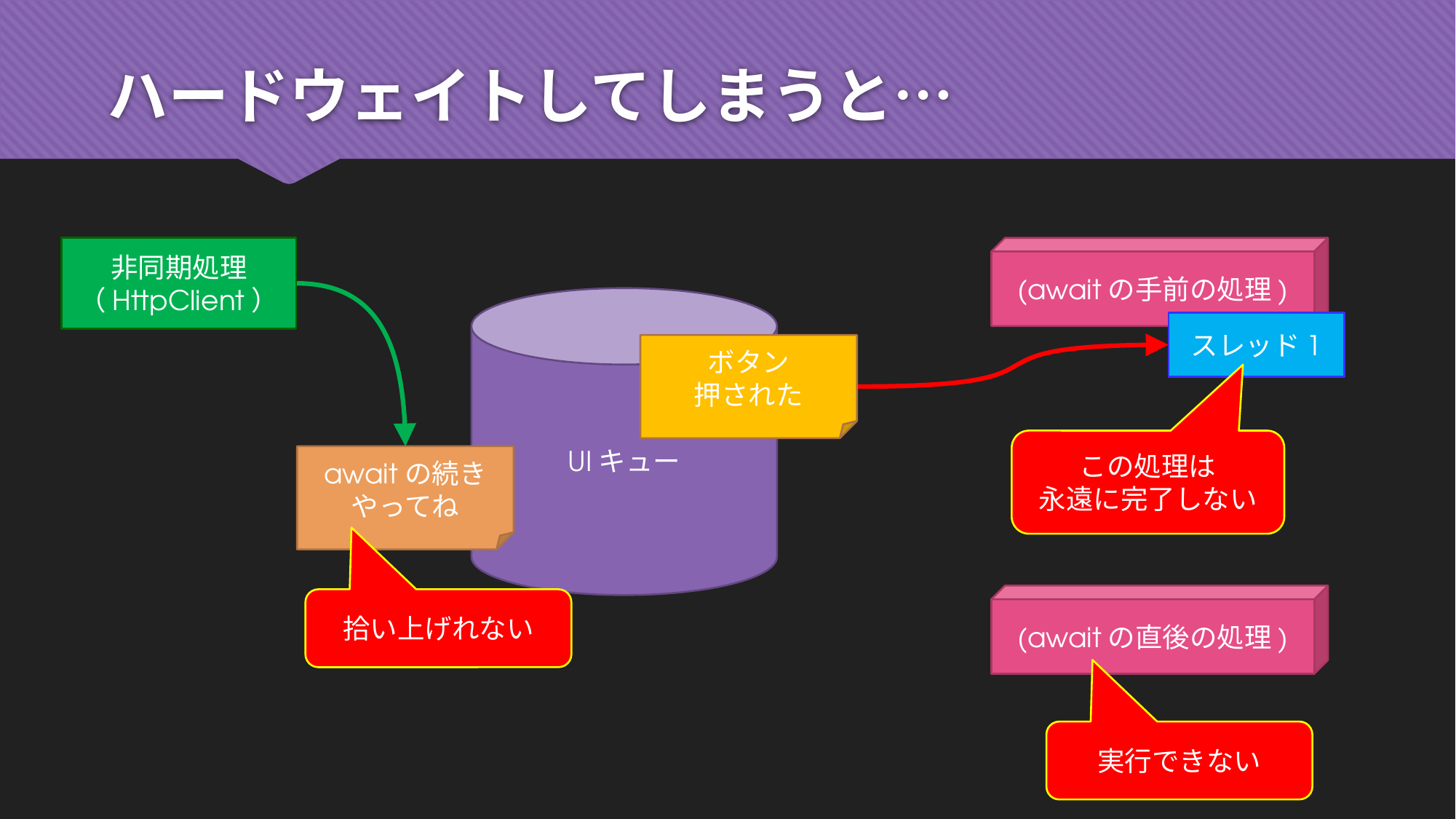

# ハードウェイトしてしまうと…
非同期処理（HttpClient）
(awaitの手前の処理)
UIキュー
スレッド1
ボタン
押された
この処理は
永遠に完了しない
awaitの続きやってね
(awaitの直後の処理)
拾い上げれない
実行できない